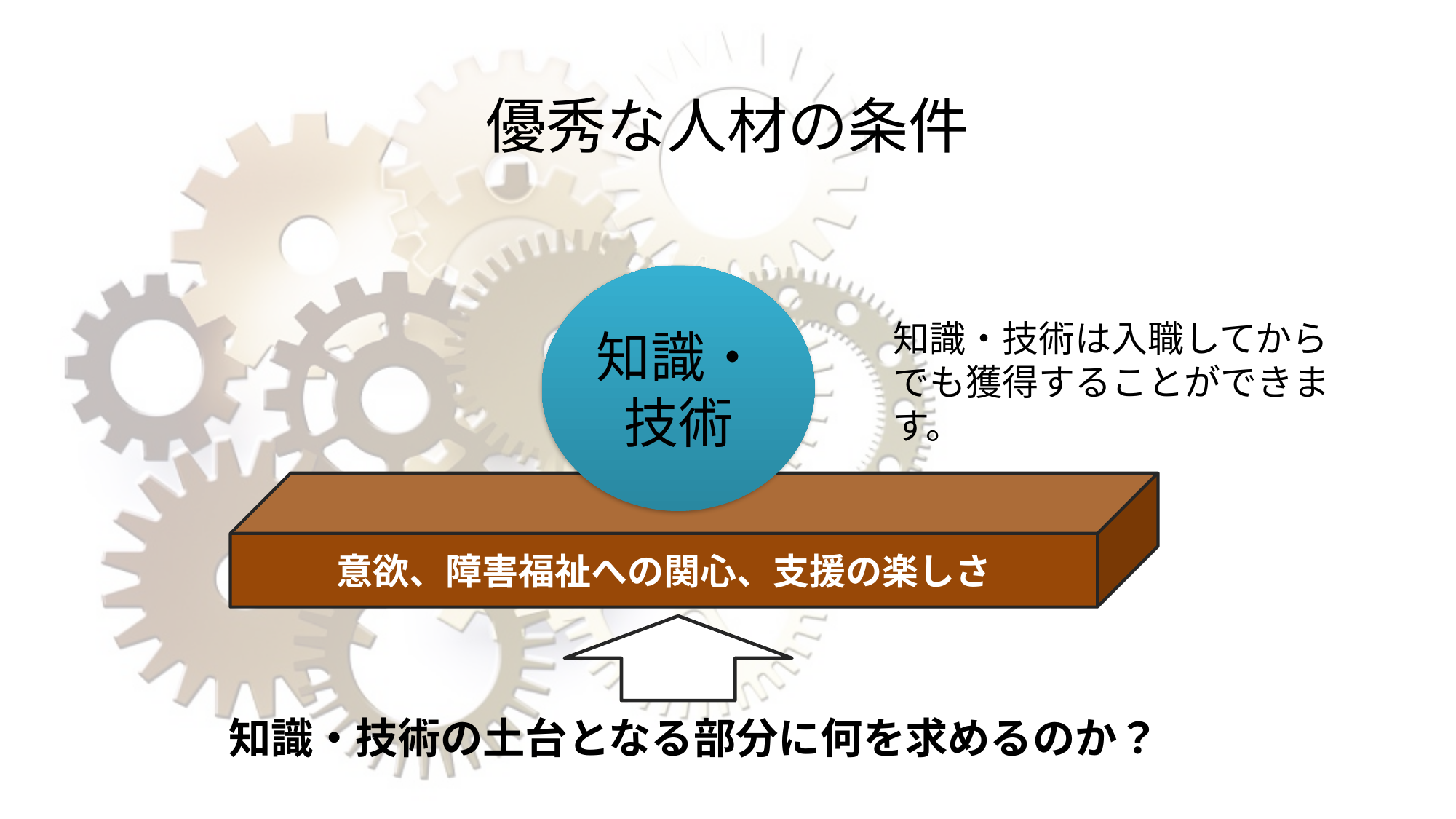

優秀な人材の条件
知識・技術
知識・技術は入職してからでも獲得することができます。
意欲、障害福祉への関心、支援の楽しさ

知識・技術の土台となる部分に何を求めるのか？